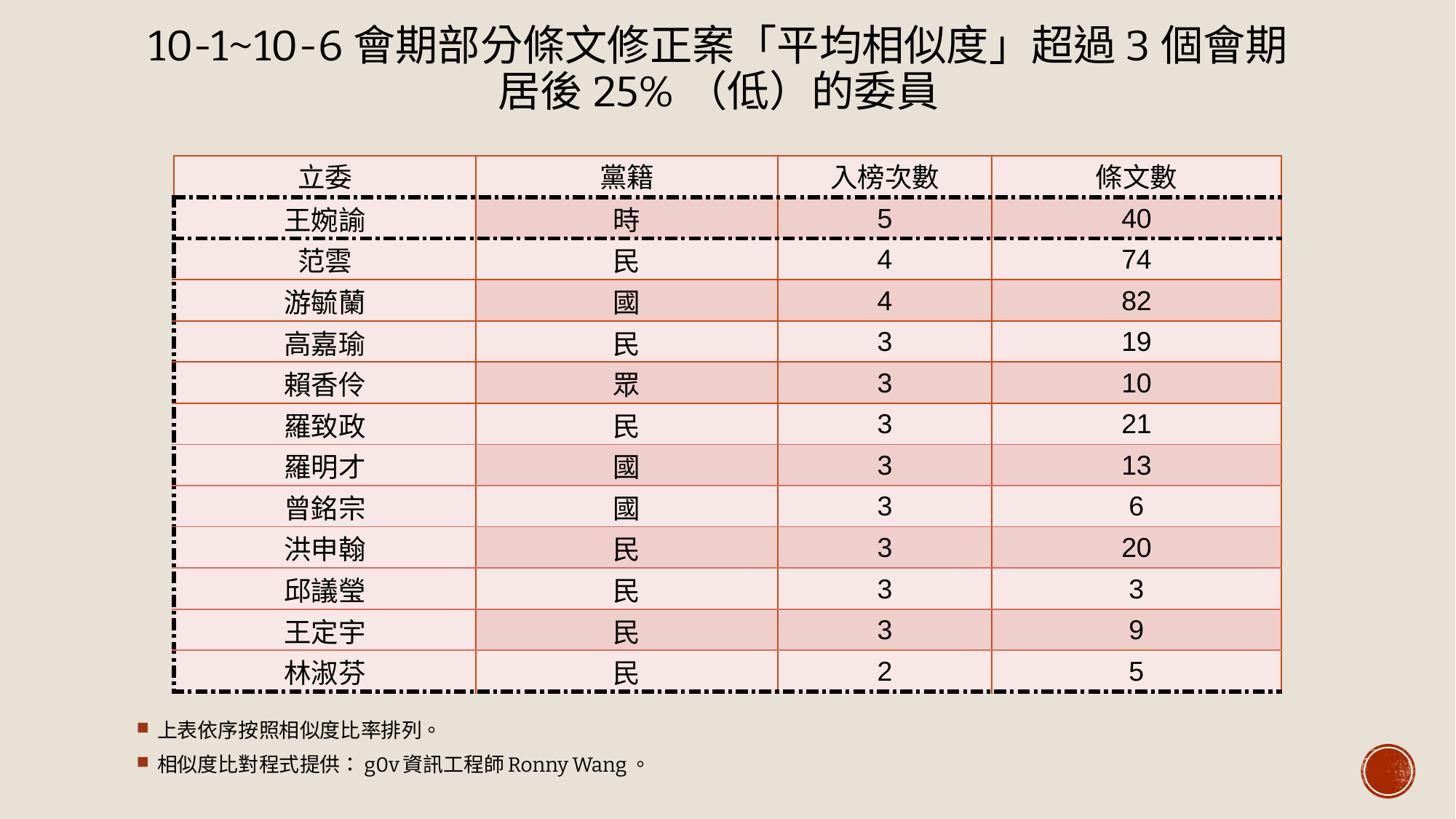

# 10-1~10-6會期部分條文修正案「平均相似度」超過3個會期 居後25%（低）的委員
| 立委 | 黨籍 | 入榜次數 | 條文數 |
| --- | --- | --- | --- |
| 王婉諭 | 時 | 5 | 40 |
| 范雲 | 民 | 4 | 74 |
| 游毓蘭 | 國 | 4 | 82 |
| 高嘉瑜 | 民 | 3 | 19 |
| 賴香伶 | 眾 | 3 | 10 |
| 羅致政 | 民 | 3 | 21 |
| 羅明才 | 國 | 3 | 13 |
| 曾銘宗 | 國 | 3 | 6 |
| 洪申翰 | 民 | 3 | 20 |
| 邱議瑩 | 民 | 3 | 3 |
| 王定宇 | 民 | 3 | 9 |
| 林淑芬 | 民 | 2 | 5 |
上表依序按照相似度比率排列。
相似度比對程式提供：g0v資訊工程師Ronny Wang。